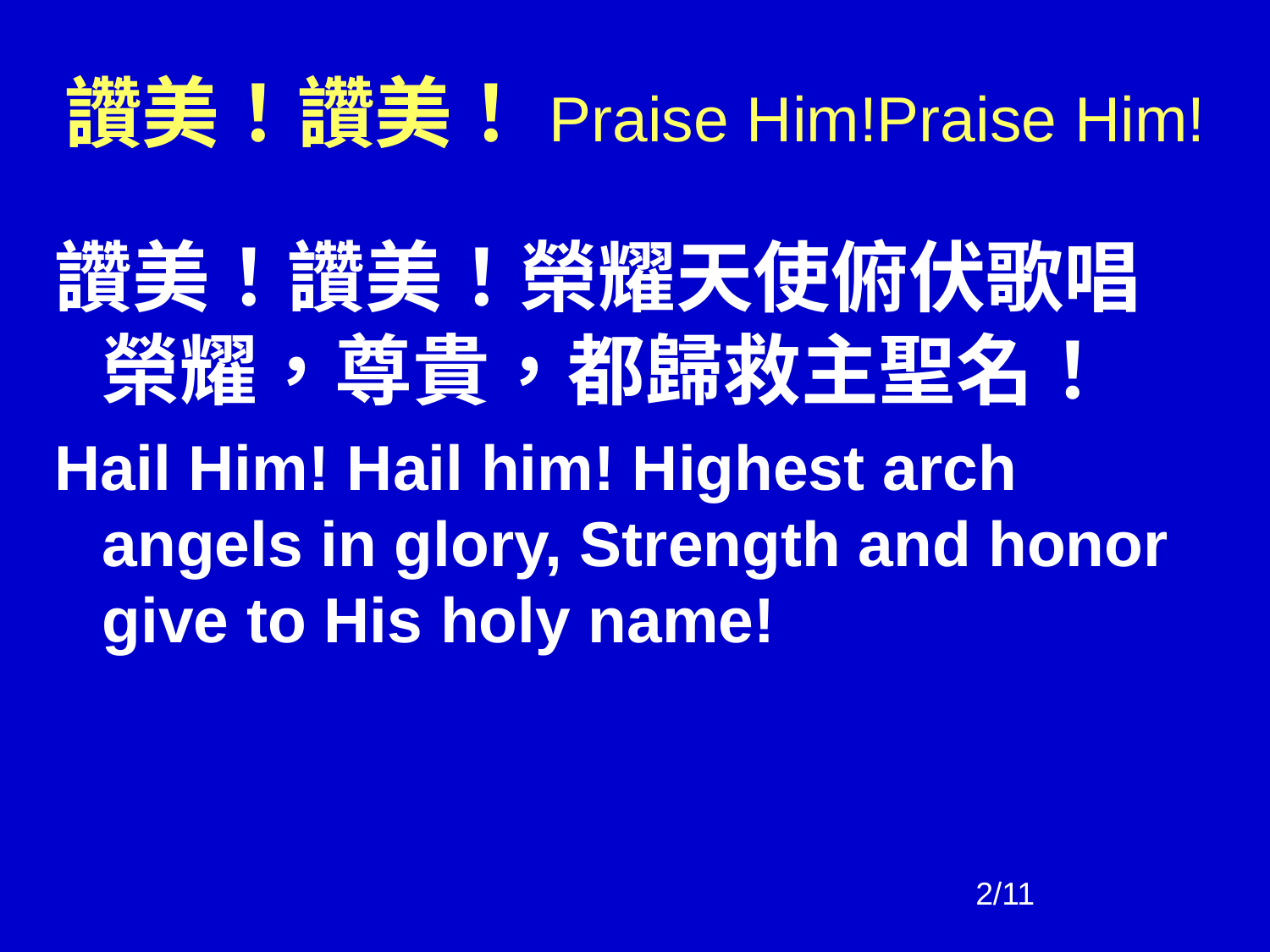

# 讚美！讚美！Praise Him!Praise Him!
讚美！讚美！榮耀天使俯伏歌唱
榮耀，尊貴，都歸救主聖名！
Hail Him! Hail him! Highest arch angels in glory, Strength and honor give to His holy name!
2/11